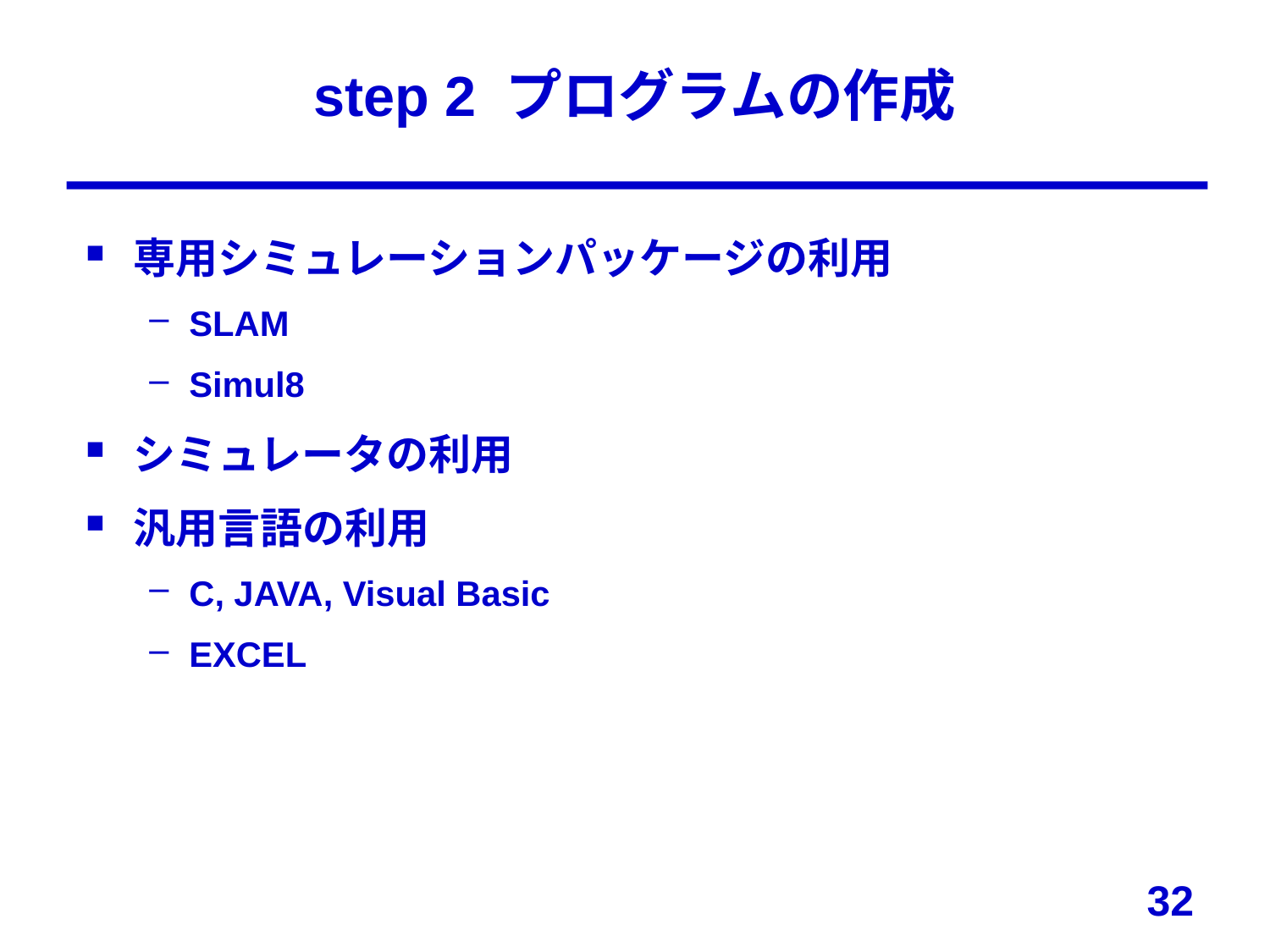

# step 2 プログラムの作成
専用シミュレーションパッケージの利用
SLAM
Simul8
シミュレータの利用
汎用言語の利用
C, JAVA, Visual Basic
EXCEL
32